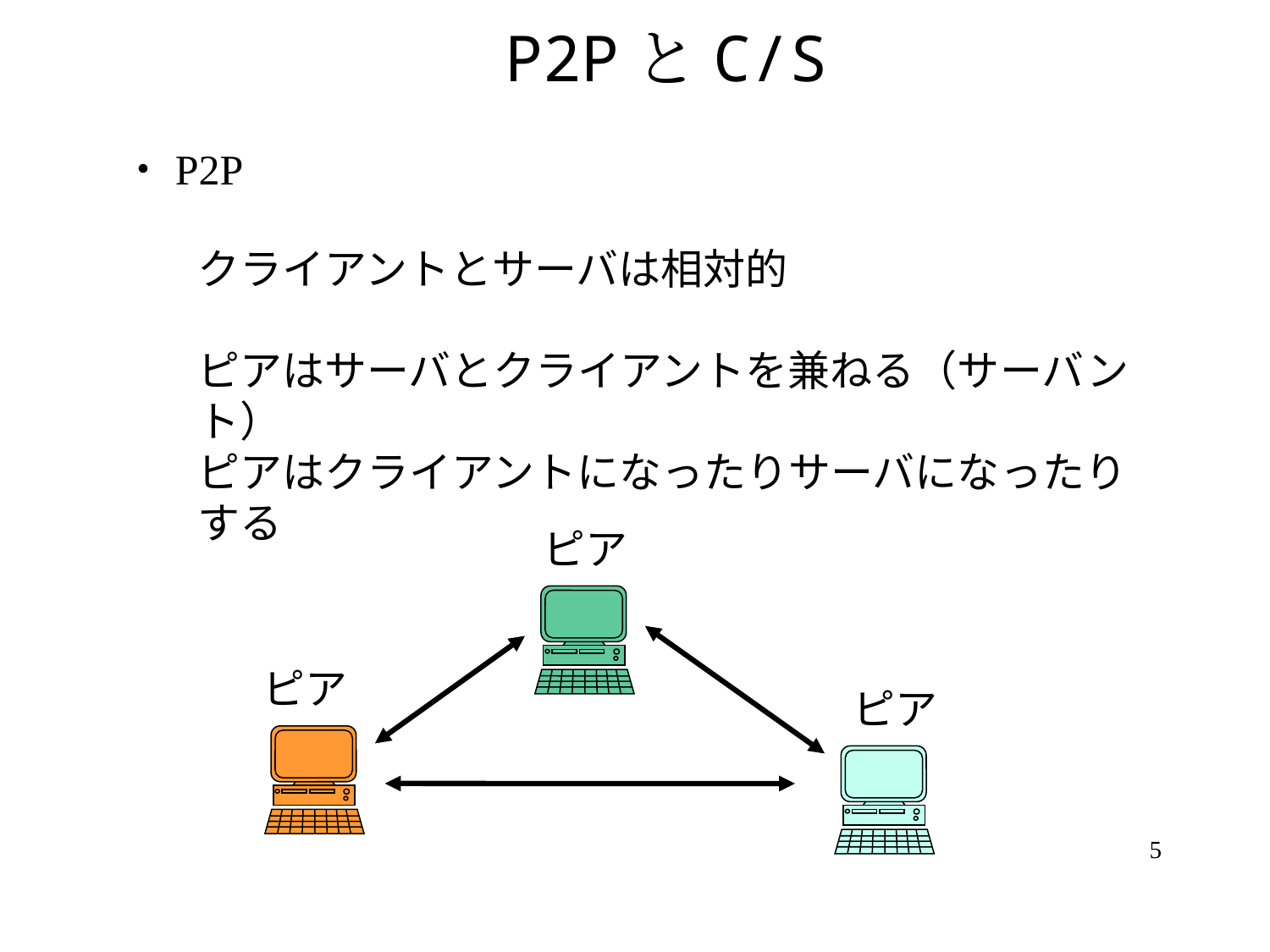

# P2PとC/S
・P2P
クライアントとサーバは相対的

ピアはサーバとクライアントを兼ねる（サーバント）
ピアはクライアントになったりサーバになったりする
ピア

ピア
ピア

5